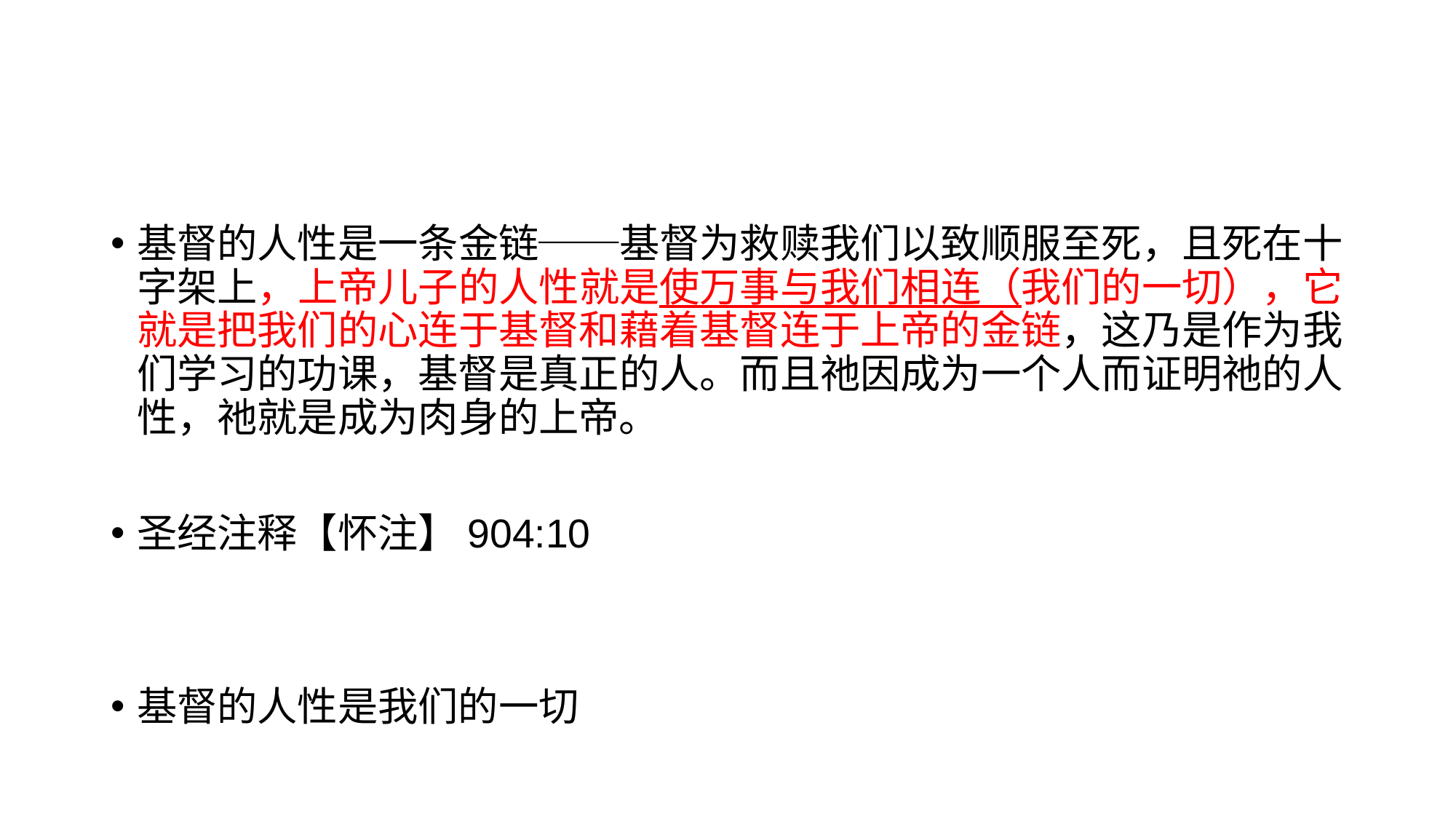

#
基督的人性是一条金链──基督为救赎我们以致顺服至死，且死在十字架上，上帝儿子的人性就是使万事与我们相连（我们的一切），它就是把我们的心连于基督和藉着基督连于上帝的金链，这乃是作为我们学习的功课，基督是真正的人。而且祂因成为一个人而证明祂的人性，祂就是成为肉身的上帝。

圣经注释【怀注】904:10

基督的人性是我们的一切